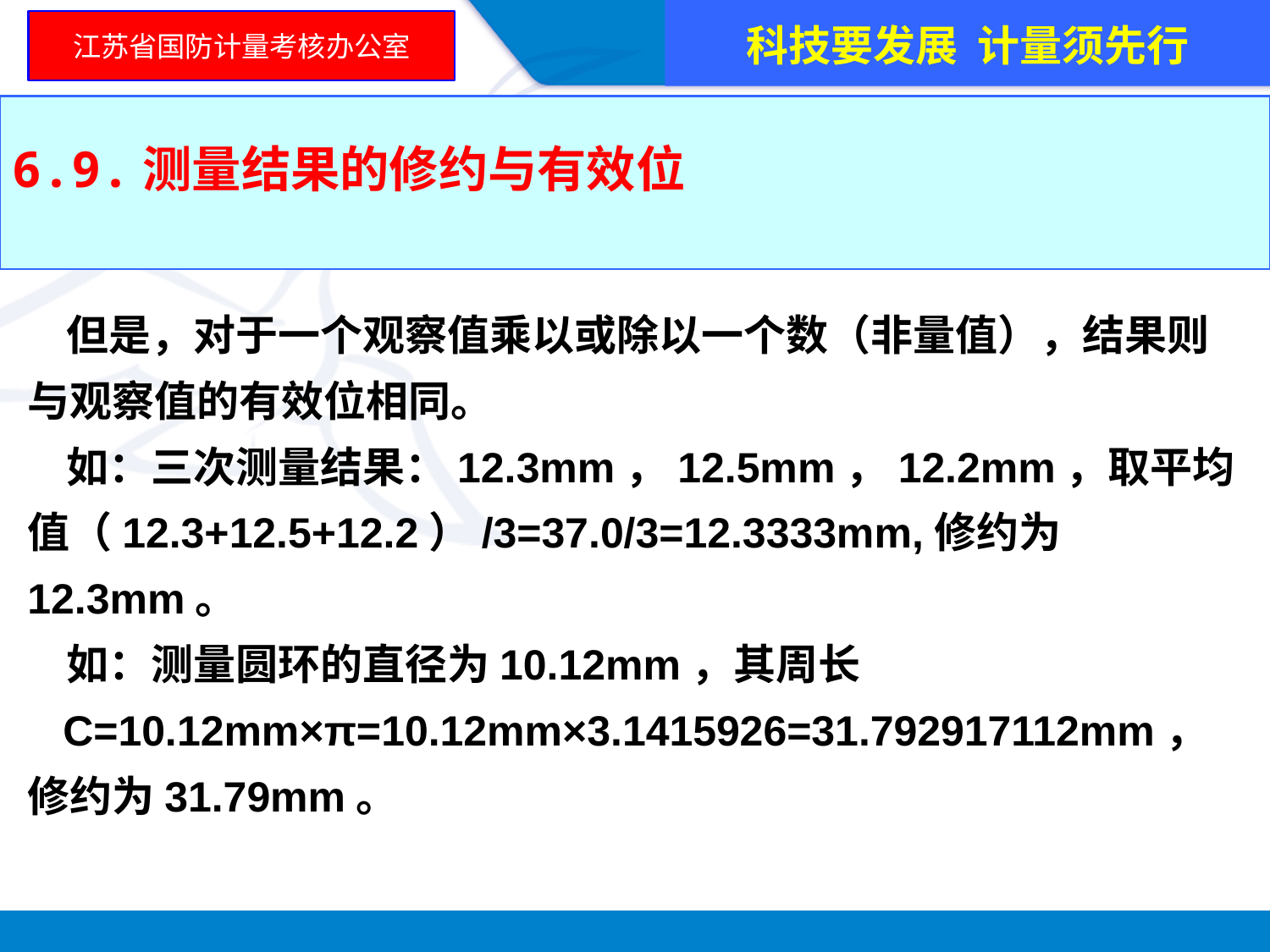

科技要发展  计量须先行
江苏省国防计量考核办公室
6.9.测量结果的修约与有效位

   但是，对于一个观察值乘以或除以一个数（非量值），结果则与观察值的有效位相同。
   如：三次测量结果：12.3mm，12.5mm，12.2mm，取平均值（12.3+12.5+12.2）/3=37.0/3=12.3333mm,修约为12.3mm。
   如：测量圆环的直径为10.12mm，其周长
   C=10.12mm×π=10.12mm×3.1415926=31.792917112mm，修约为31.79mm。